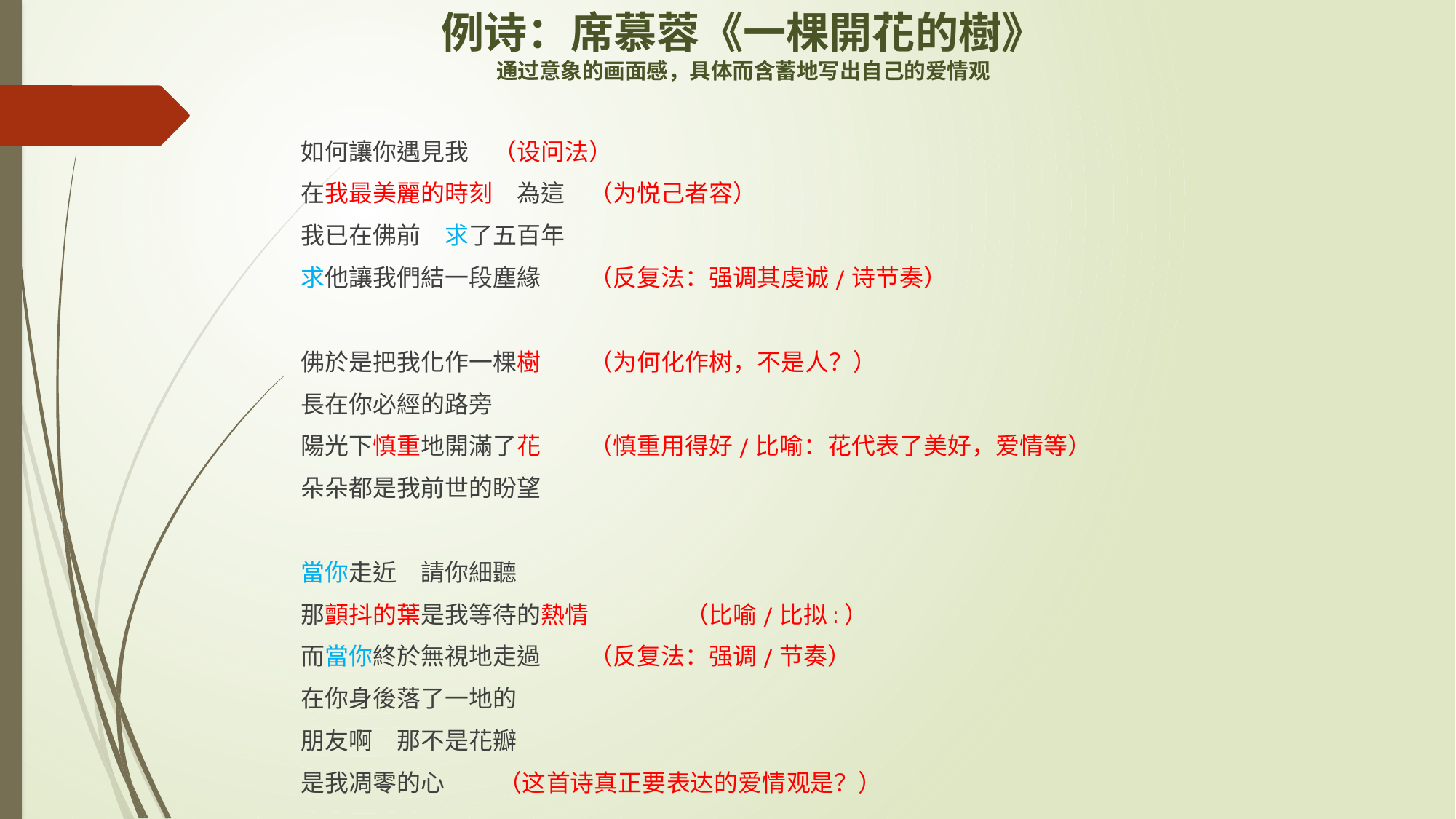

# 例诗：席慕蓉《一棵開花的樹》 通过意象的画面感，具体而含蓄地写出自己的爱情观
如何讓你遇見我					（设问法）
在我最美麗的時刻　為這			（为悦己者容）
我已在佛前　求了五百年
求他讓我們結一段塵緣				（反复法：强调其虔诚/诗节奏）

佛於是把我化作一棵樹				（为何化作树，不是人？）
長在你必經的路旁
陽光下慎重地開滿了花				（慎重用得好/比喻：花代表了美好，爱情等）
朵朵都是我前世的盼望

當你走近　請你細聽
那顫抖的葉是我等待的熱情			（比喻/比拟:）
而當你終於無視地走過				（反复法：强调/节奏）
在你身後落了一地的
朋友啊　那不是花瓣
是我凋零的心						 （这首诗真正要表达的爱情观是？）